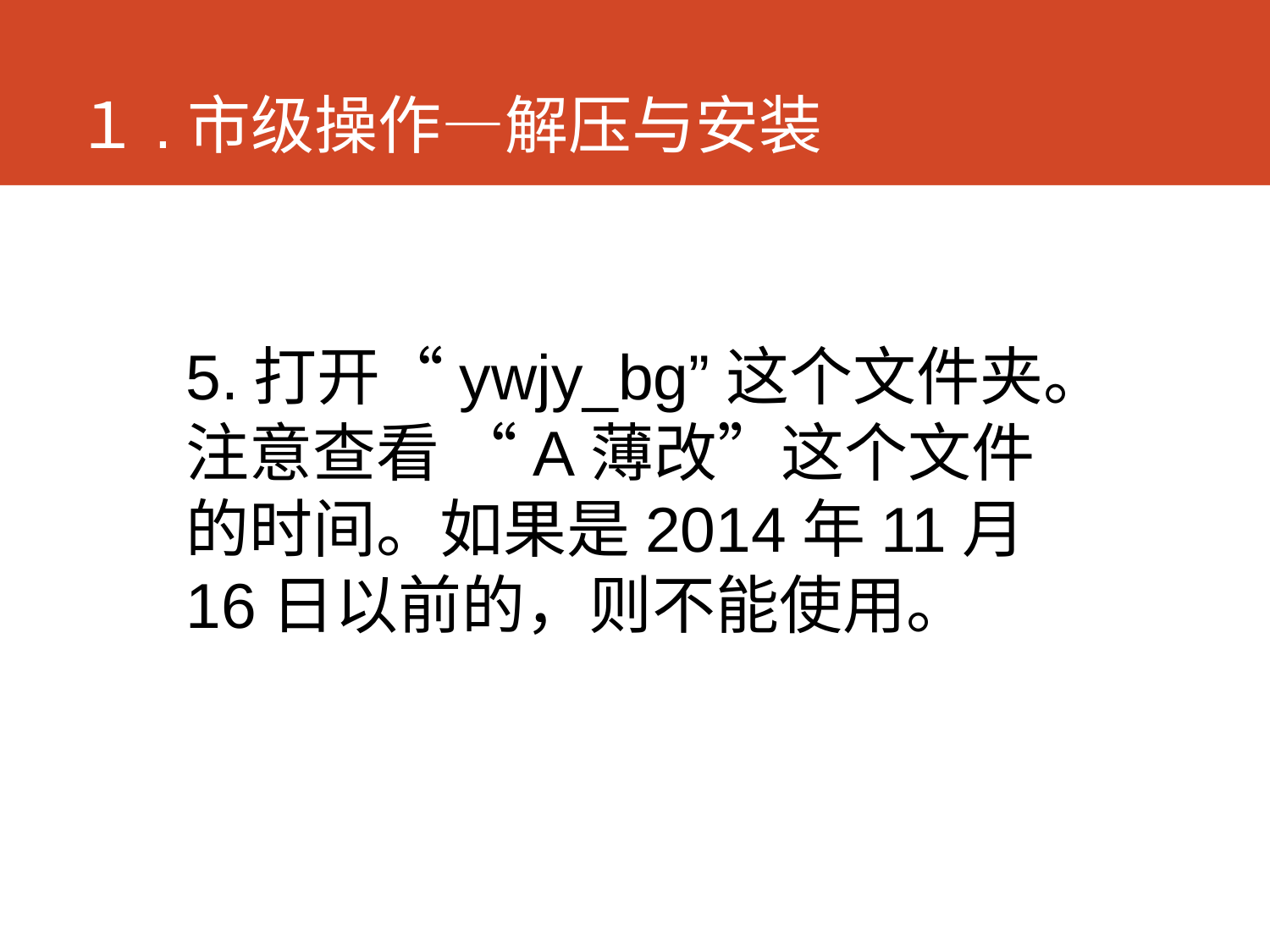

# １.市级操作—解压与安装
5.打开“ywjy_bg”这个文件夹。
注意查看 “A薄改”这个文件的时间。如果是2014年11月16日以前的，则不能使用。